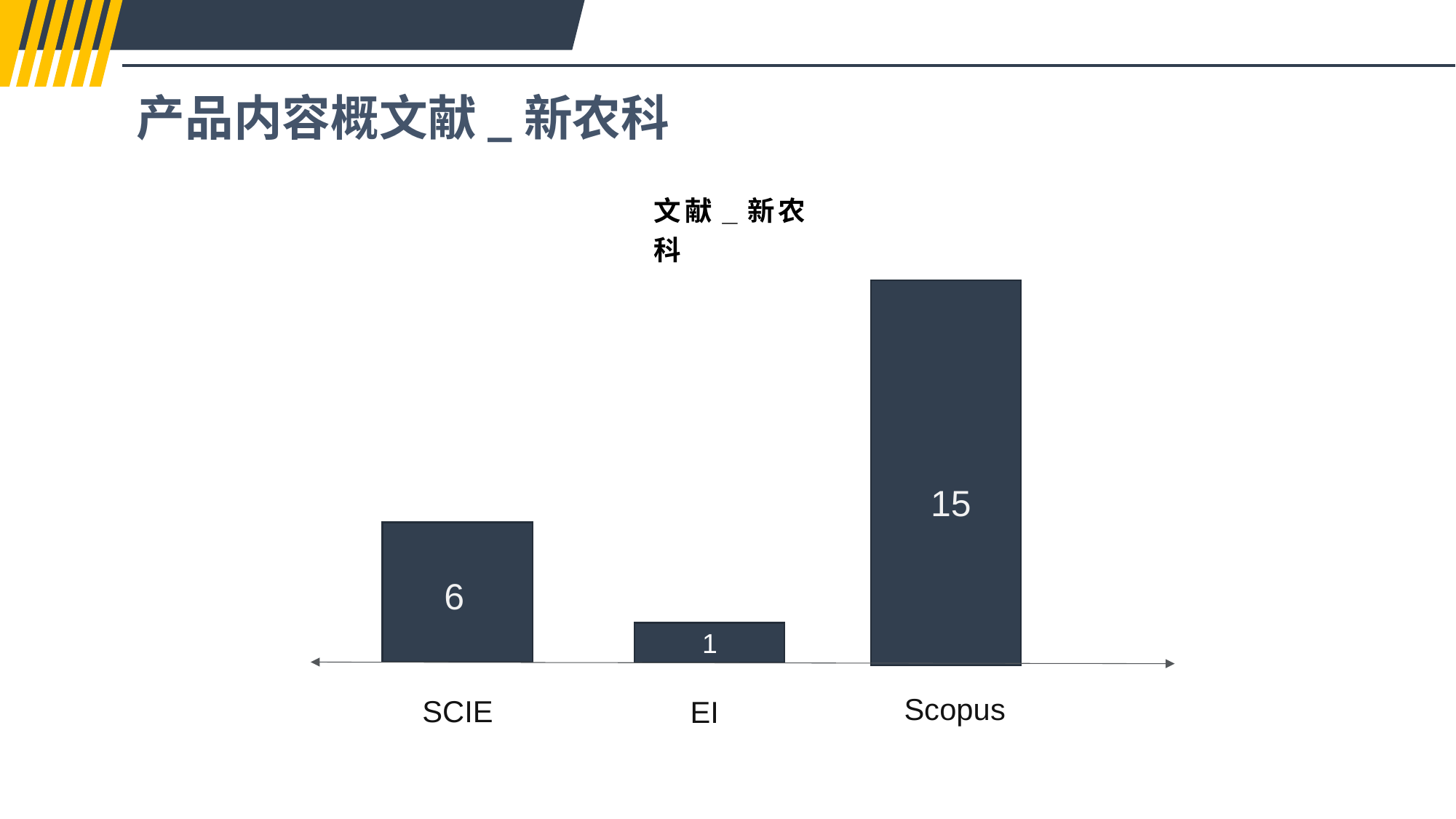

产品内容概文献_新农科
文献_新农科

15

6
1

Scopus
SCIE
EI